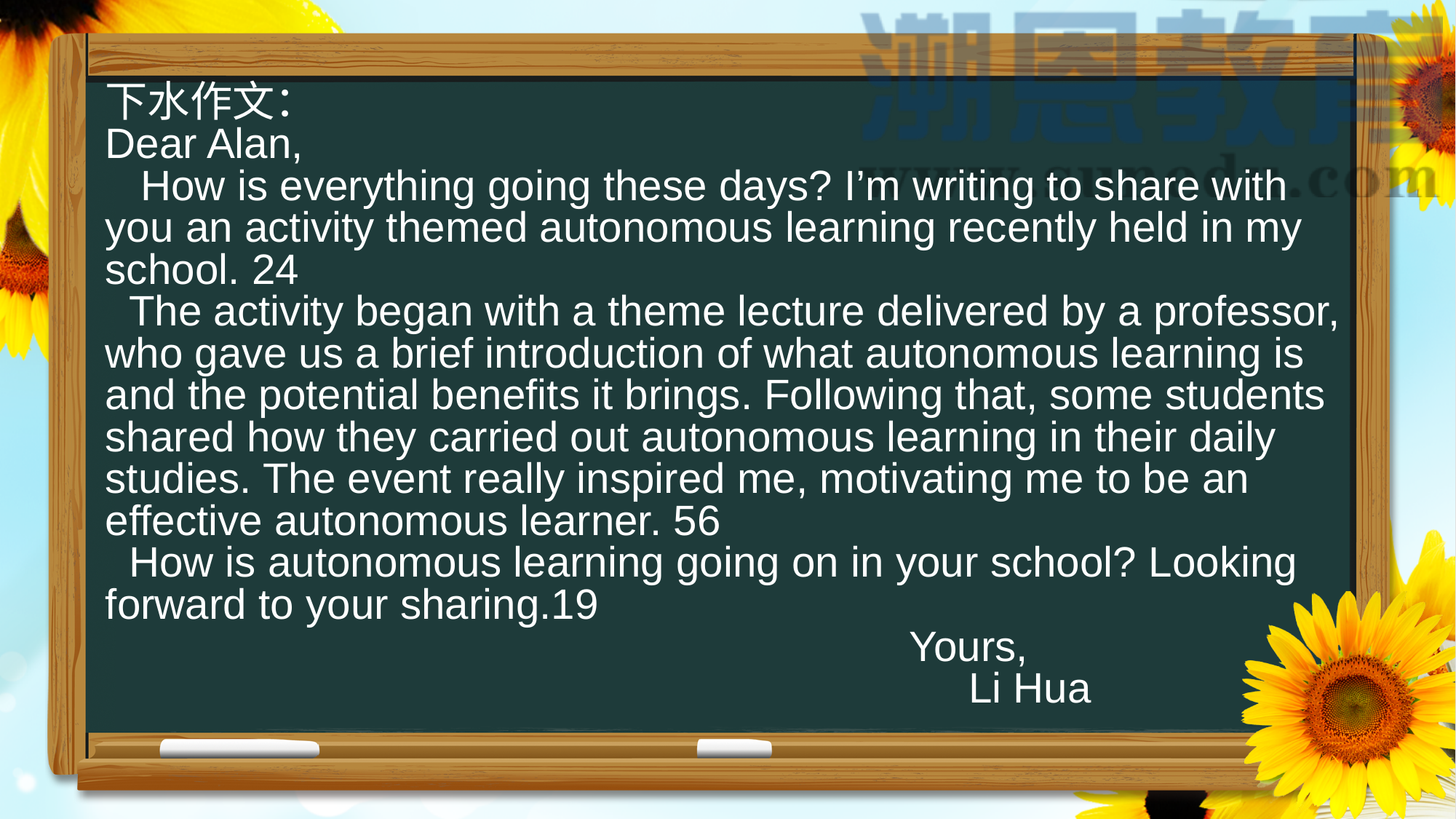

下水作文：
Dear Alan,
   How is everything going these days? I’m writing to share with you an activity themed autonomous learning recently held in my school. 24
  The activity began with a theme lecture delivered by a professor, who gave us a brief introduction of what autonomous learning is and the potential benefits it brings. Following that, some students shared how they carried out autonomous learning in their daily studies. The event really inspired me, motivating me to be an effective autonomous learner. 56
  How is autonomous learning going on in your school? Looking forward to your sharing.19
                                                                    Yours,
                                                                         Li Hua